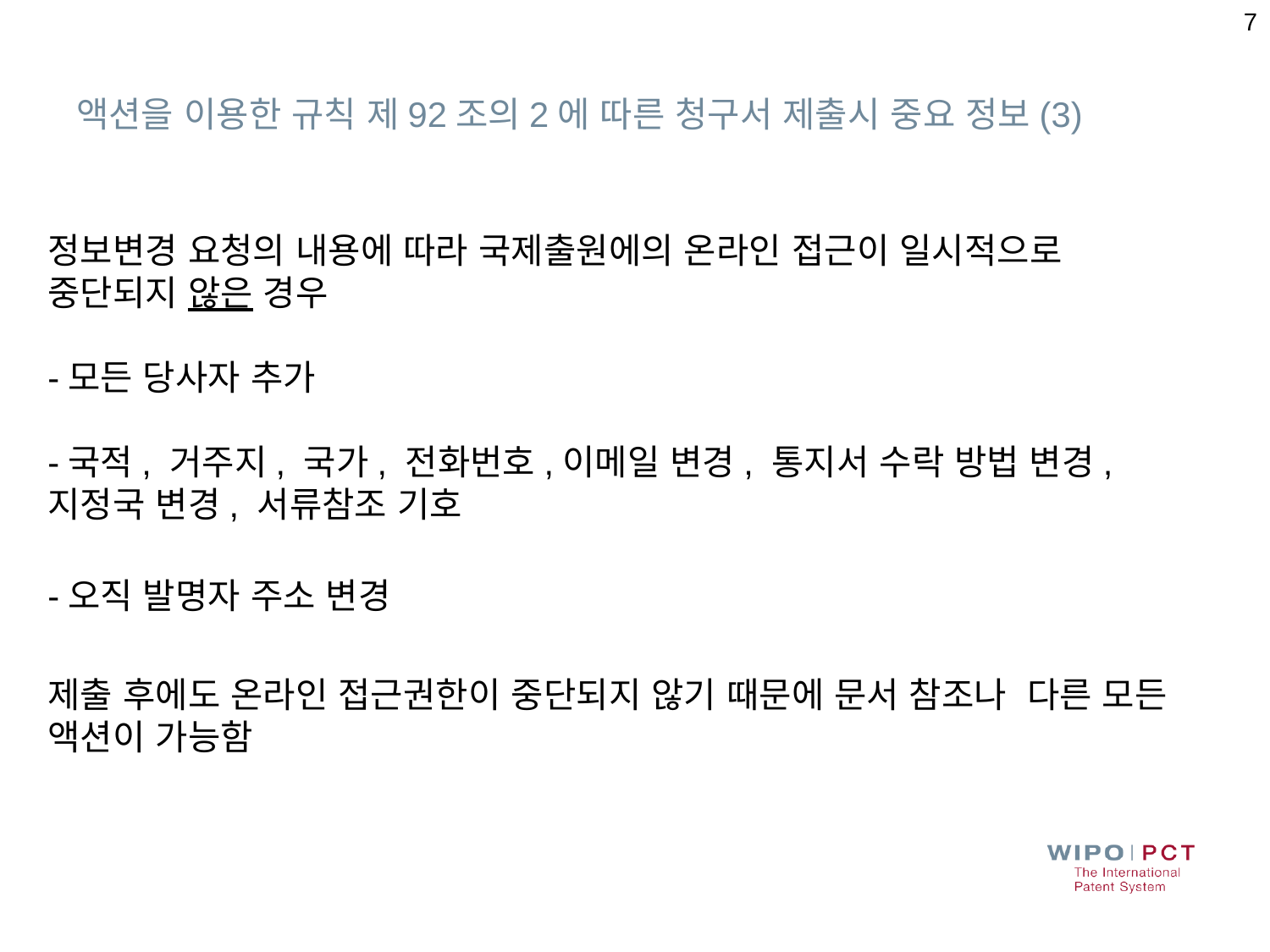

7
# 액션을 이용한 규칙 제92조의2에 따른 청구서 제출시 중요 정보(3)

정보변경 요청의 내용에 따라 국제출원에의 온라인 접근이 일시적으로 중단되지 않은 경우
-모든 당사자 추가
-국적, 거주지, 국가, 전화번호,이메일 변경, 통지서 수락 방법 변경, 지정국 변경, 서류참조 기호
-오직 발명자 주소 변경

제출 후에도 온라인 접근권한이 중단되지 않기 때문에 문서 참조나  다른 모든 액션이 가능함